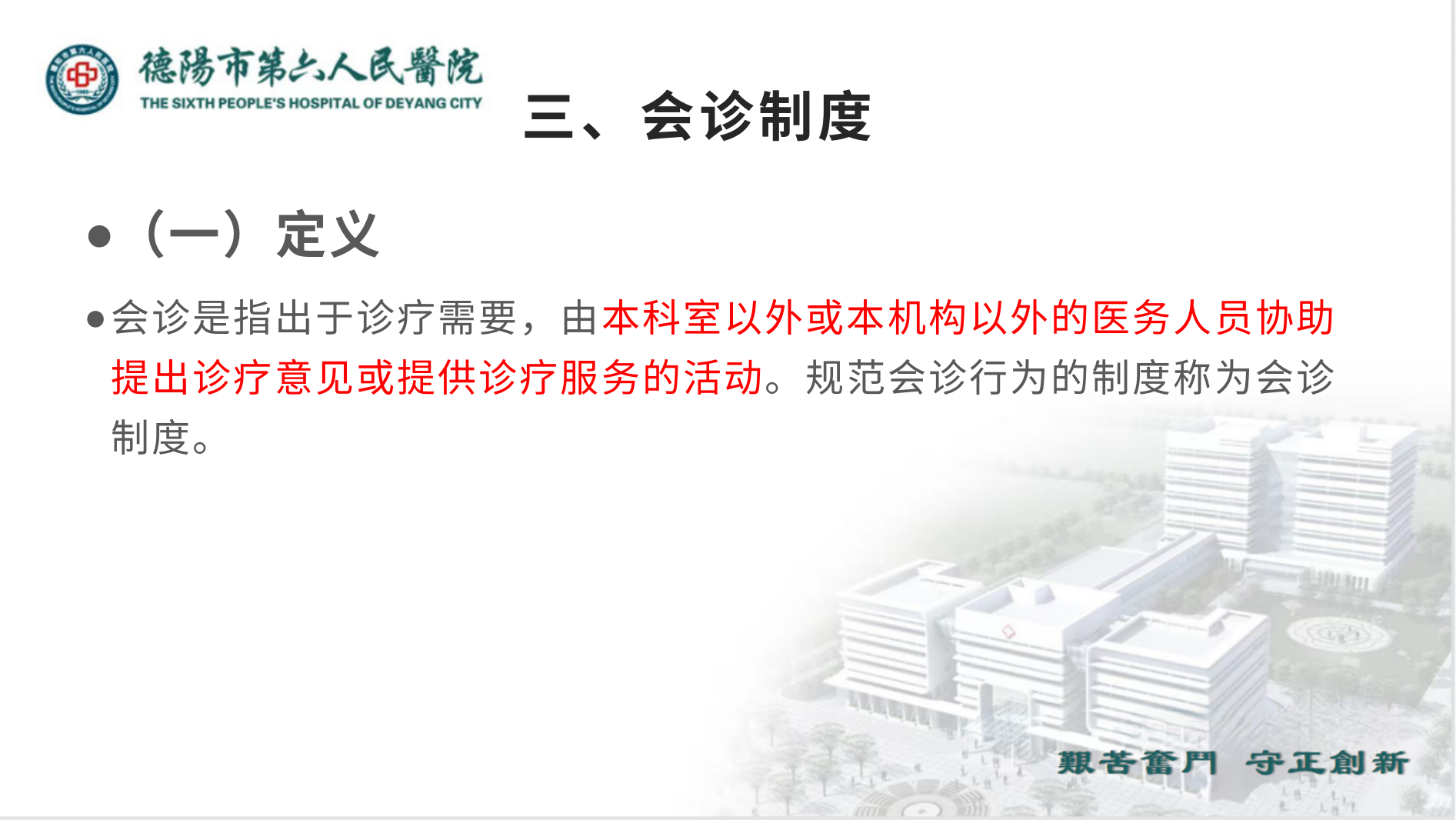

# 三、会诊制度
（一）定义
会诊是指出于诊疗需要，由本科室以外或本机构以外的医务人员协助提出诊疗意见或提供诊疗服务的活动。规范会诊行为的制度称为会诊制度。